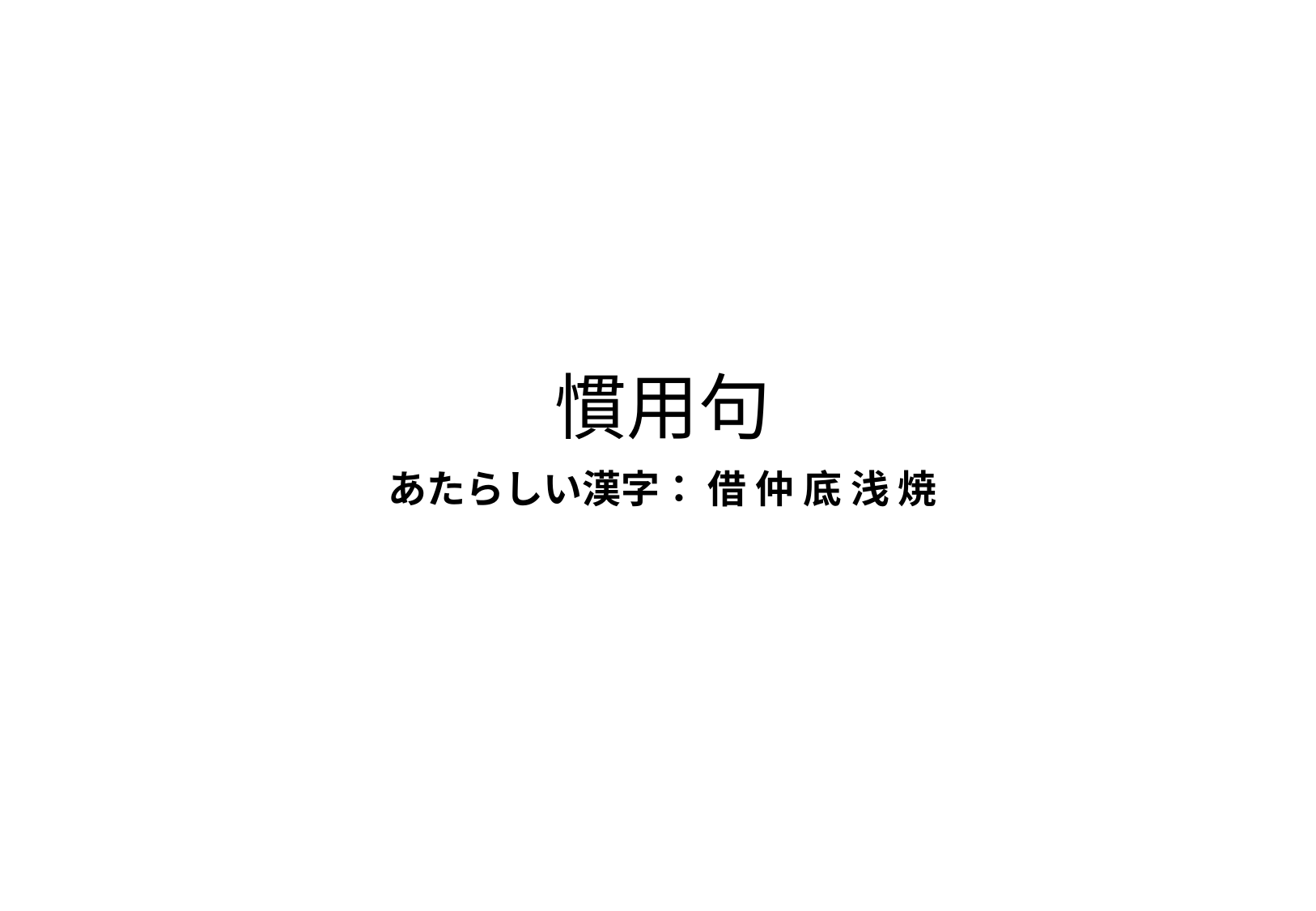

# 慣用句
あたらしい漢字： 借 仲 底 浅 焼